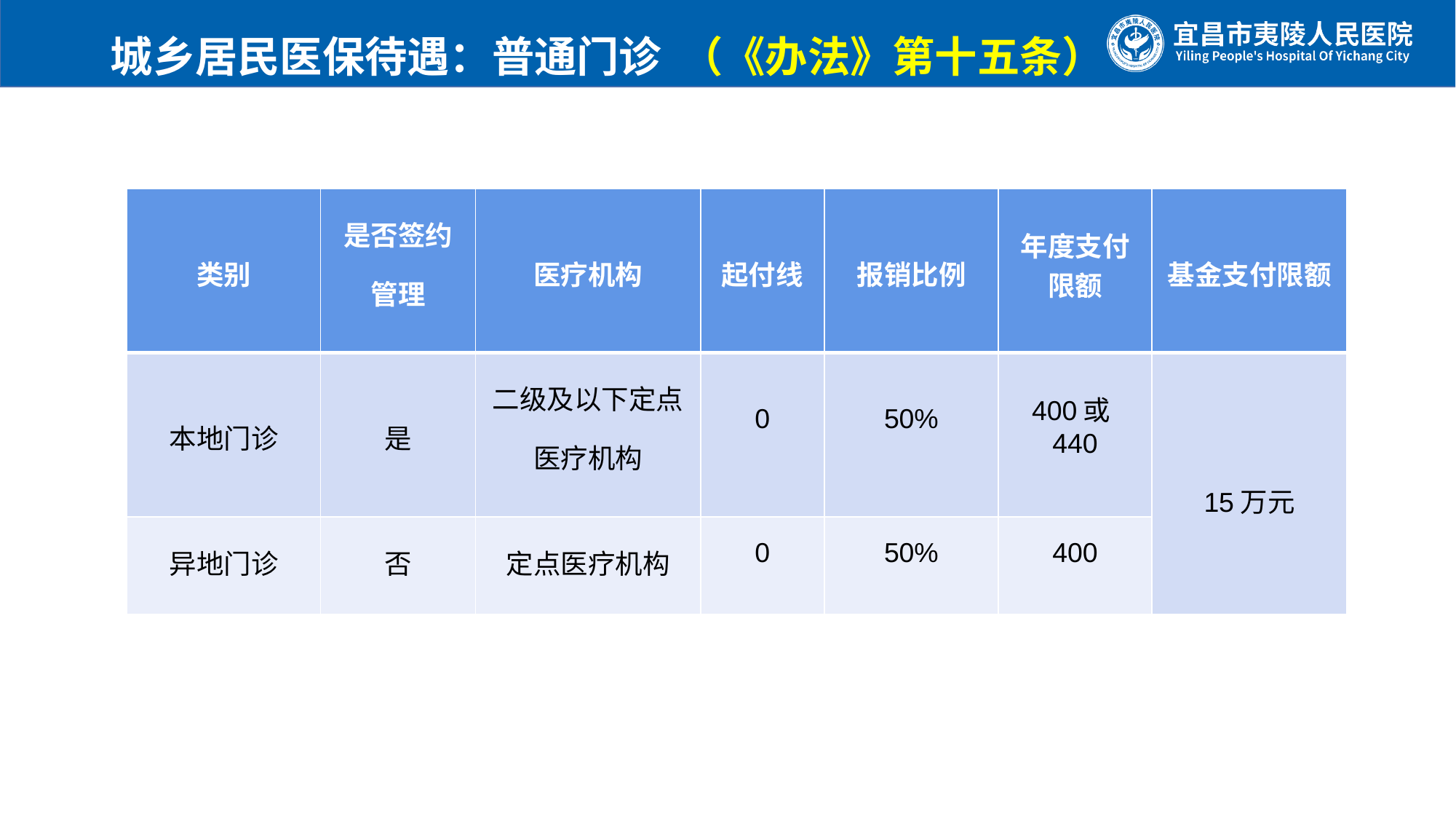

城乡居民医保待遇：普通门诊  （《办法》第十五条）

| 类别 | 是否签约管理 | 医疗机构 | 起付线 | 报销比例 | 年度支付限额 | 基金支付限额 |
| --- | --- | --- | --- | --- | --- | --- |
| 本地门诊 | 是 | 二级及以下定点医疗机构 | 0 | 50% | 400或440 | 15万元 |
| 异地门诊 | 否 | 定点医疗机构 | 0 | 50% | 400 |  |